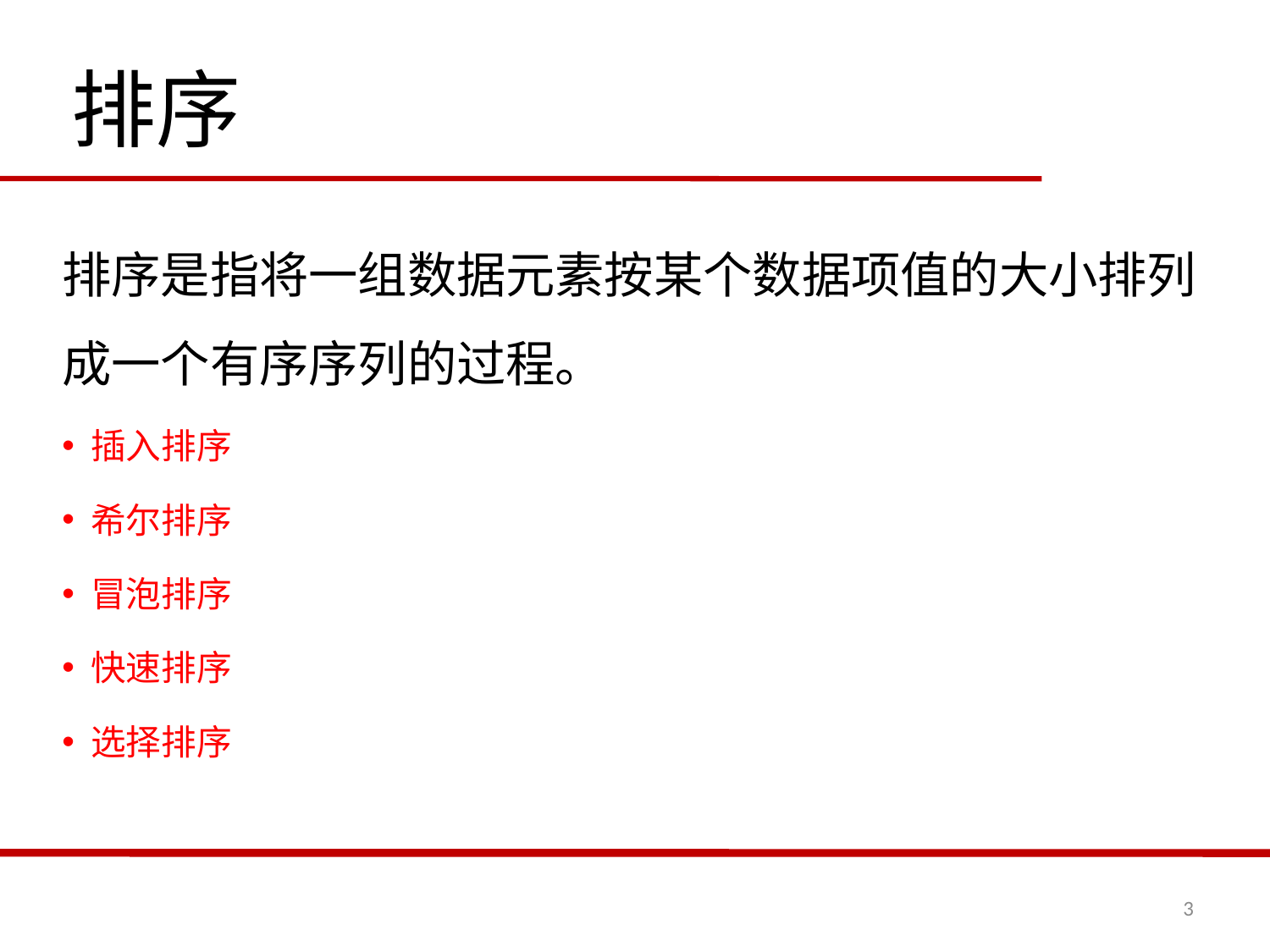

排序
排序是指将一组数据元素按某个数据项值的大小排列成一个有序序列的过程。
 插入排序
 希尔排序
 冒泡排序
 快速排序
 选择排序
3